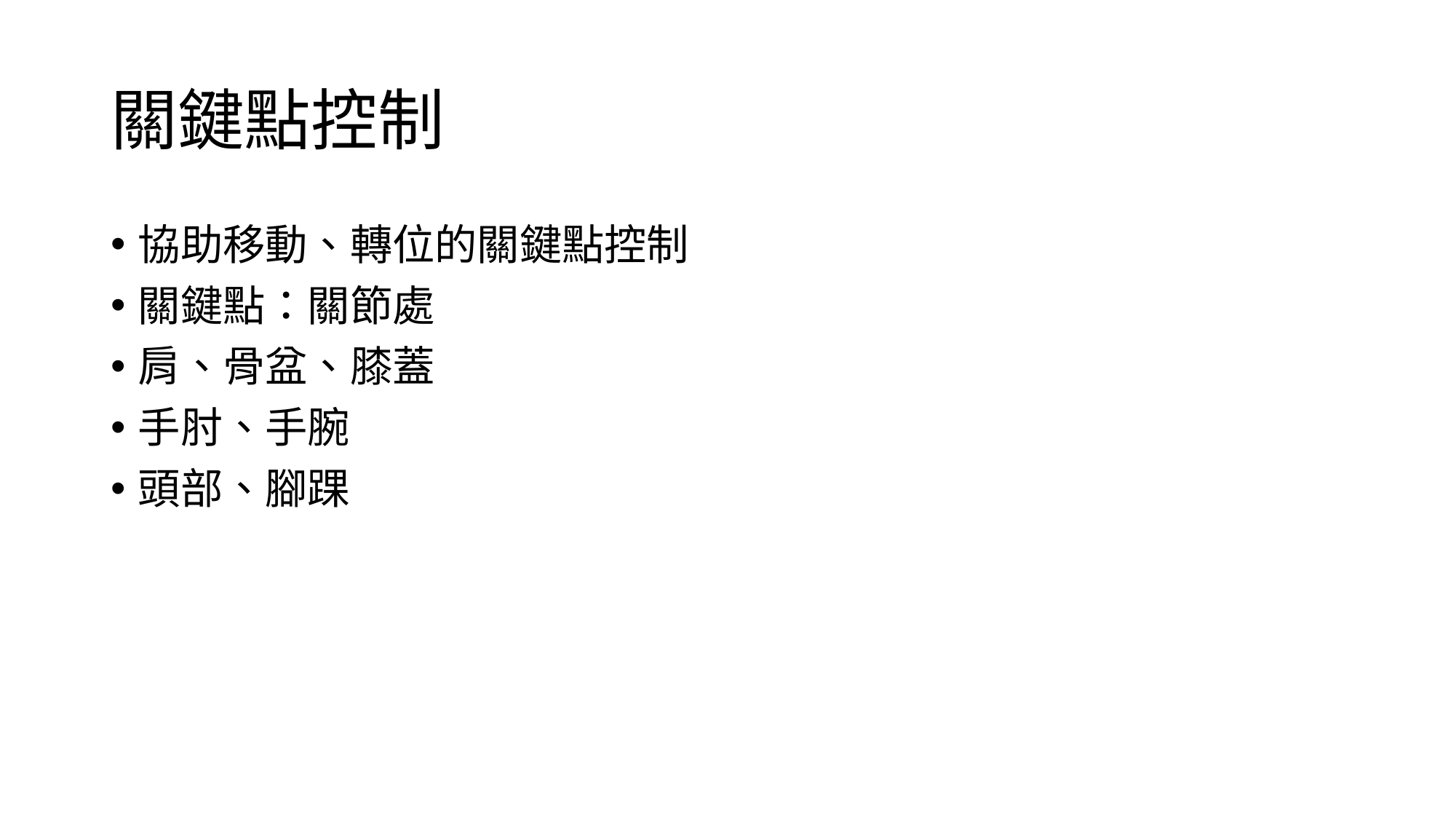

# 關鍵點控制
協助移動、轉位的關鍵點控制
關鍵點：關節處
肩、骨盆、膝蓋
手肘、手腕
頭部、腳踝